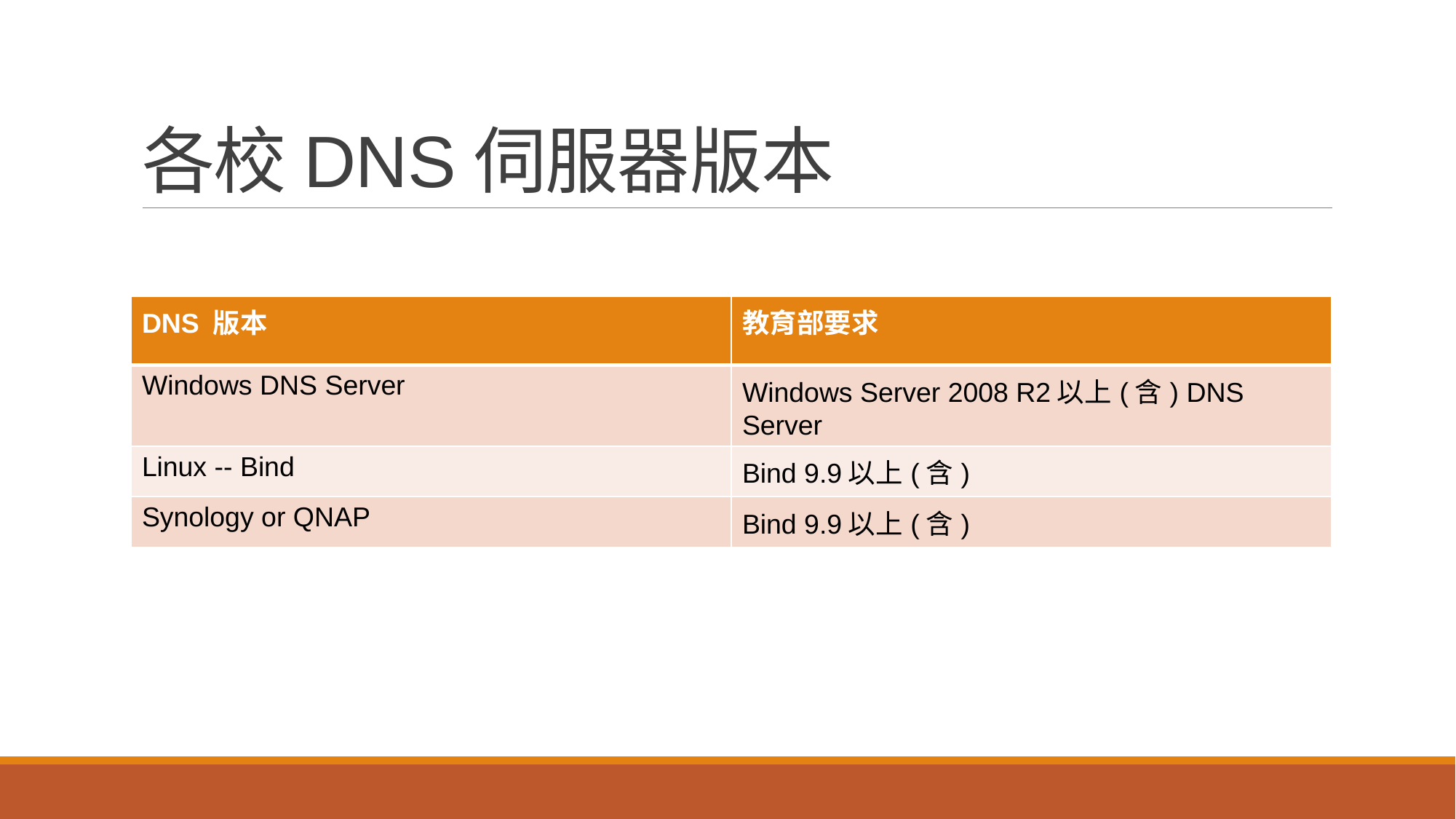

# 各校DNS伺服器版本
| DNS 版本 | 教育部要求 |
| --- | --- |
| Windows DNS Server | Windows Server 2008 R2以上(含) DNS Server |
| Linux -- Bind | Bind 9.9以上(含) |
| Synology or QNAP | Bind 9.9以上(含) |